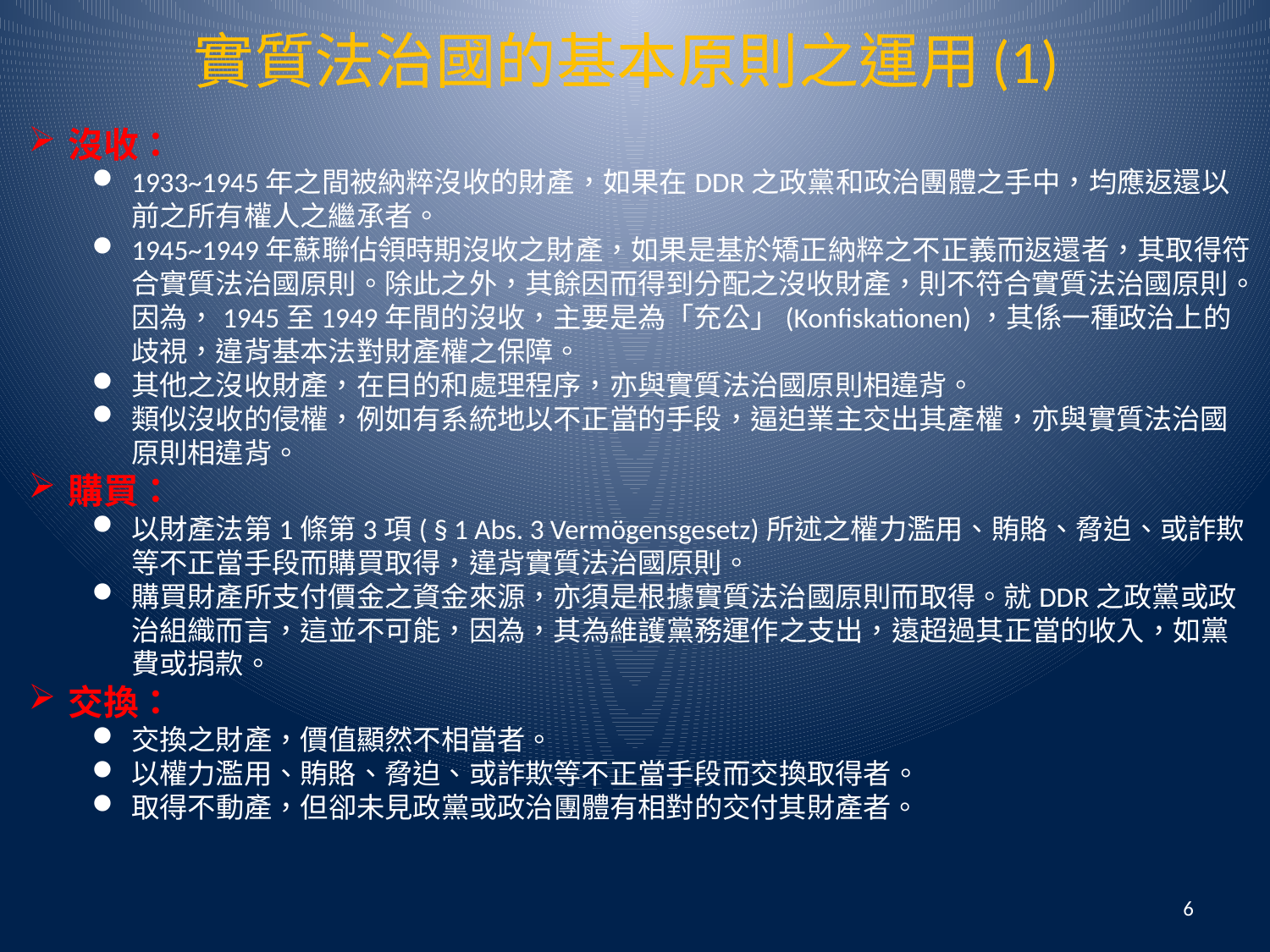

# 實質法治國的基本原則之運用(1)
沒收：
1933~1945年之間被納粹沒收的財產，如果在DDR之政黨和政治團體之手中，均應返還以前之所有權人之繼承者。
1945~1949年蘇聯佔領時期沒收之財產，如果是基於矯正納粹之不正義而返還者，其取得符合實質法治國原則。除此之外，其餘因而得到分配之沒收財產，則不符合實質法治國原則。因為，1945至1949年間的沒收，主要是為「充公」(Konfiskationen)，其係一種政治上的歧視，違背基本法對財產權之保障。
其他之沒收財產，在目的和處理程序，亦與實質法治國原則相違背。
類似沒收的侵權，例如有系統地以不正當的手段，逼迫業主交出其產權，亦與實質法治國原則相違背。
購買：
以財產法第1條第3項( § 1 Abs. 3 Vermögensgesetz)所述之權力濫用、賄賂、脅迫、或詐欺等不正當手段而購買取得，違背實質法治國原則。
購買財產所支付價金之資金來源，亦須是根據實質法治國原則而取得。就DDR之政黨或政治組織而言，這並不可能，因為，其為維護黨務運作之支出，遠超過其正當的收入，如黨費或捐款。
交換：
交換之財產，價值顯然不相當者。
以權力濫用、賄賂、脅迫、或詐欺等不正當手段而交換取得者。
取得不動產，但卻未見政黨或政治團體有相對的交付其財產者。

6